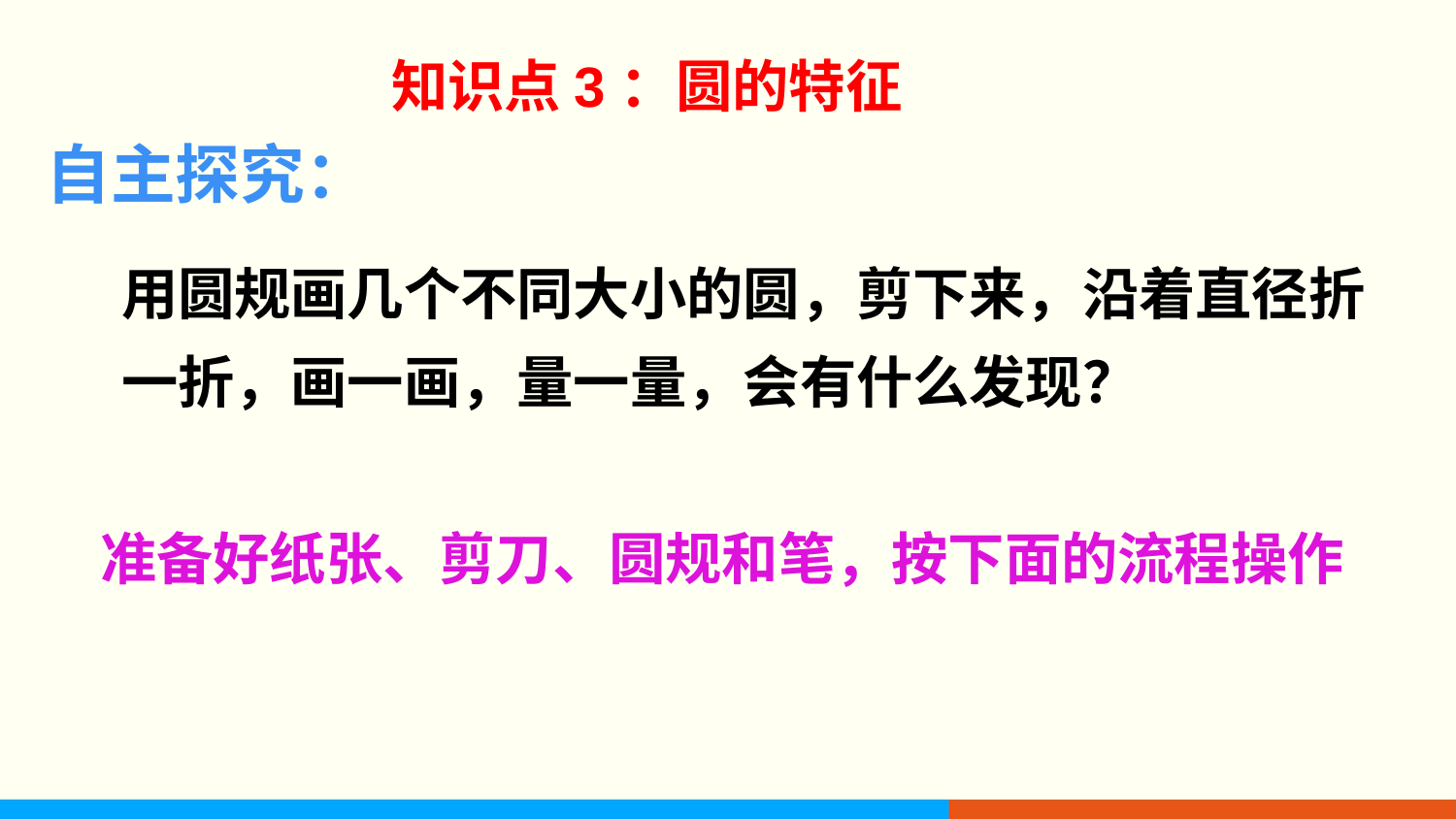

知识点3：圆的特征
自主探究：
用圆规画几个不同大小的圆，剪下来，沿着直径折一折，画一画，量一量，会有什么发现？
准备好纸张、剪刀、圆规和笔，按下面的流程操作